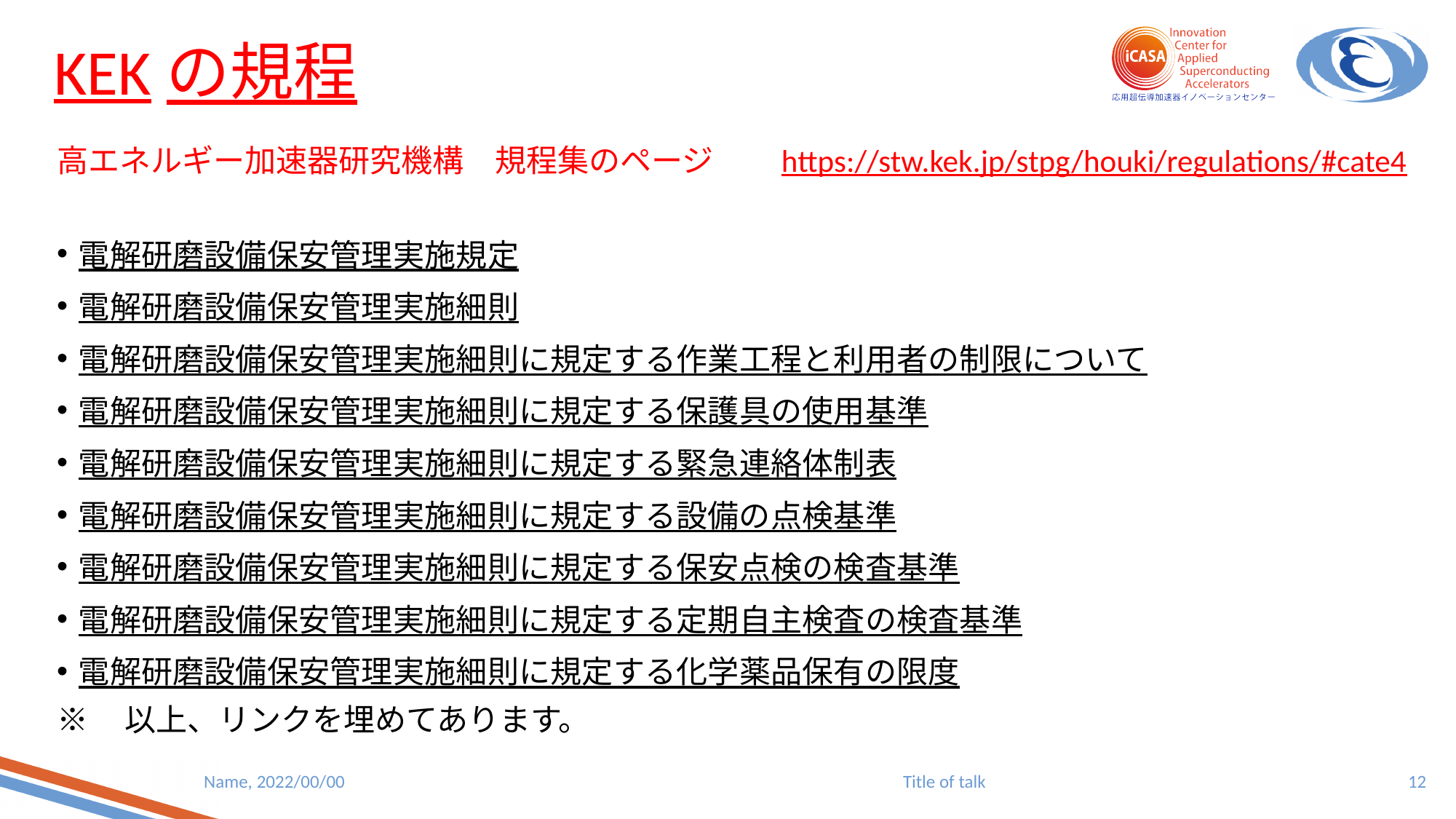

# KEKの規程
高エネルギー加速器研究機構　規程集のページ　　https://stw.kek.jp/stpg/houki/regulations/#cate4

電解研磨設備保安管理実施規定
電解研磨設備保安管理実施細則
電解研磨設備保安管理実施細則に規定する作業工程と利用者の制限について
電解研磨設備保安管理実施細則に規定する保護具の使用基準
電解研磨設備保安管理実施細則に規定する緊急連絡体制表
電解研磨設備保安管理実施細則に規定する設備の点検基準
電解研磨設備保安管理実施細則に規定する保安点検の検査基準
電解研磨設備保安管理実施細則に規定する定期自主検査の検査基準
電解研磨設備保安管理実施細則に規定する化学薬品保有の限度
※　以上、リンクを埋めてあります。

12
Name, 2022/00/00
Title of talk